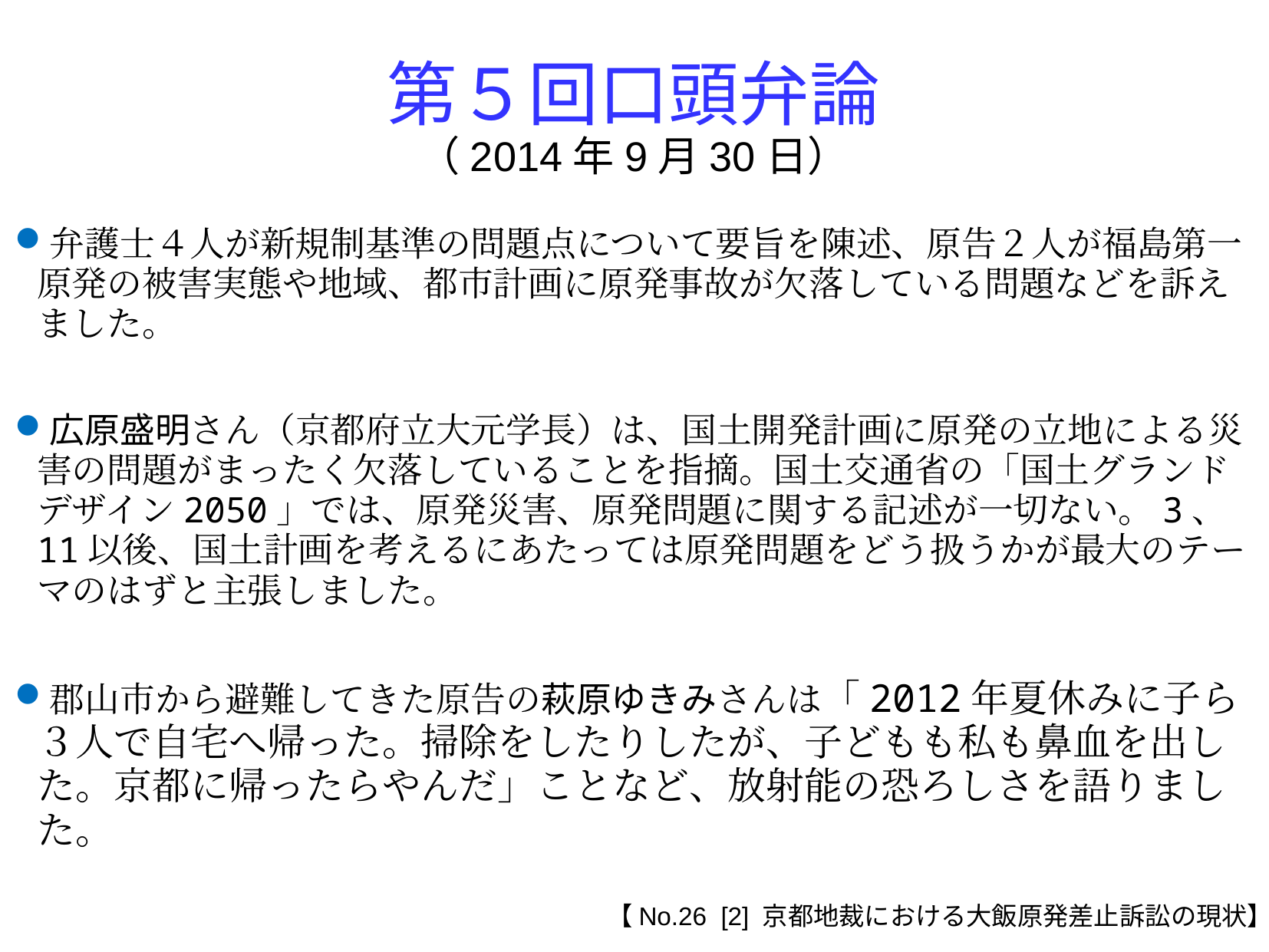

第５回口頭弁論
（2014年9月30日）
弁護士４人が新規制基準の問題点について要旨を陳述、原告２人が福島第一原発の被害実態や地域、都市計画に原発事故が欠落している問題などを訴えました。

広原盛明さん（京都府立大元学長）は、国土開発計画に原発の立地による災害の問題がまったく欠落していることを指摘。国土交通省の「国土グランドデザイン2050」では、原発災害、原発問題に関する記述が一切ない。3、11以後、国土計画を考えるにあたっては原発問題をどう扱うかが最大のテーマのはずと主張しました。

郡山市から避難してきた原告の萩原ゆきみさんは「2012年夏休みに子ら３人で自宅へ帰った。掃除をしたりしたが、子どもも私も鼻血を出した。京都に帰ったらやんだ」ことなど、放射能の恐ろしさを語りました。
【No.26  [2] 京都地裁における大飯原発差止訴訟の現状】